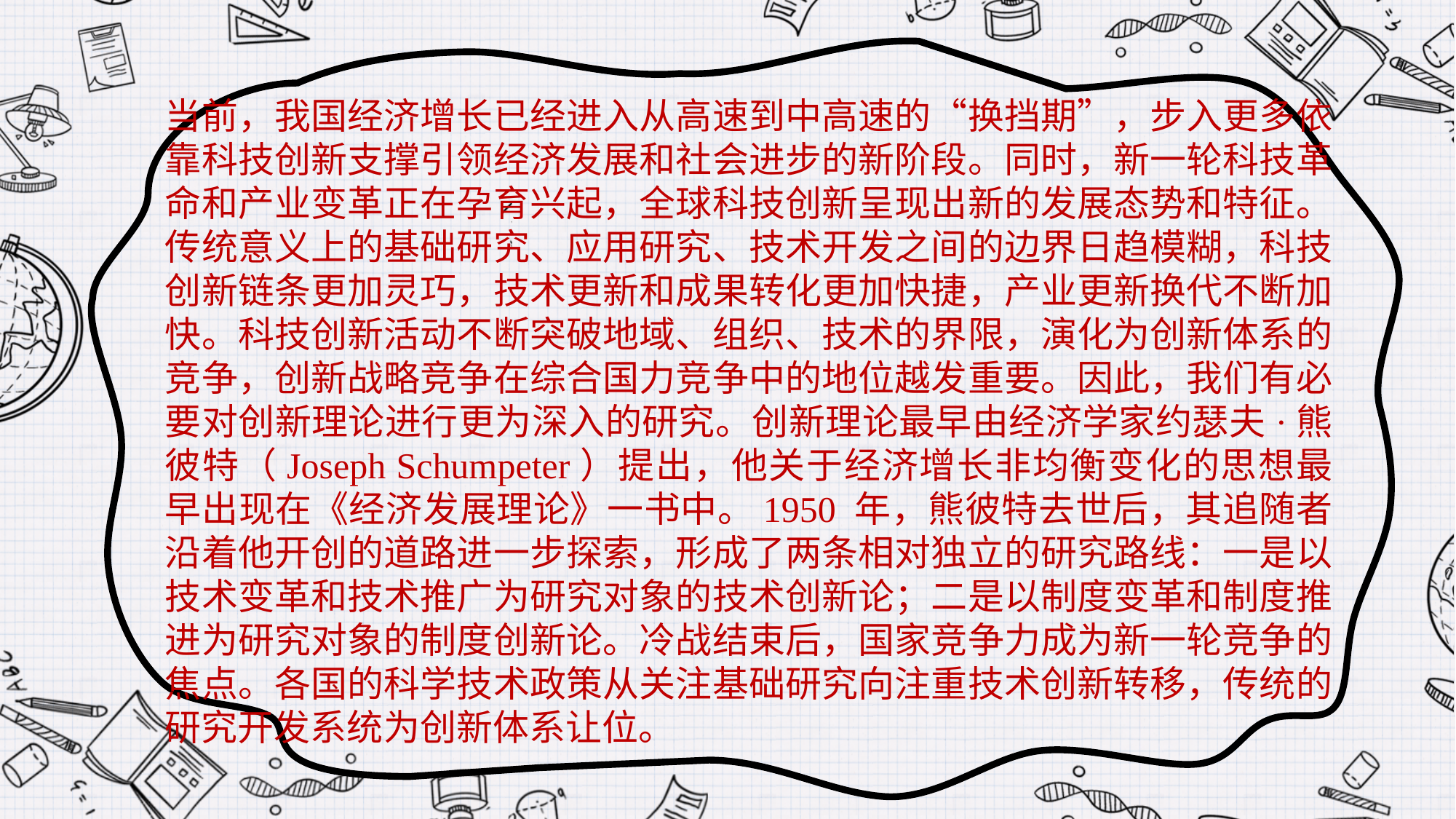

当前，我国经济增长已经进入从高速到中高速的“换挡期”，步入更多依靠科技创新支撑引领经济发展和社会进步的新阶段。同时，新一轮科技革命和产业变革正在孕育兴起，全球科技创新呈现出新的发展态势和特征。传统意义上的基础研究、应用研究、技术开发之间的边界日趋模糊，科技创新链条更加灵巧，技术更新和成果转化更加快捷，产业更新换代不断加快。科技创新活动不断突破地域、组织、技术的界限，演化为创新体系的竞争，创新战略竞争在综合国力竞争中的地位越发重要。因此，我们有必要对创新理论进行更为深入的研究。创新理论最早由经济学家约瑟夫·熊彼特（Joseph Schumpeter）提出，他关于经济增长非均衡变化的思想最早出现在《经济发展理论》一书中。1950 年，熊彼特去世后，其追随者沿着他开创的道路进一步探索，形成了两条相对独立的研究路线：一是以技术变革和技术推广为研究对象的技术创新论；二是以制度变革和制度推进为研究对象的制度创新论。冷战结束后，国家竞争力成为新一轮竞争的焦点。各国的科学技术政策从关注基础研究向注重技术创新转移，传统的研究开发系统为创新体系让位。